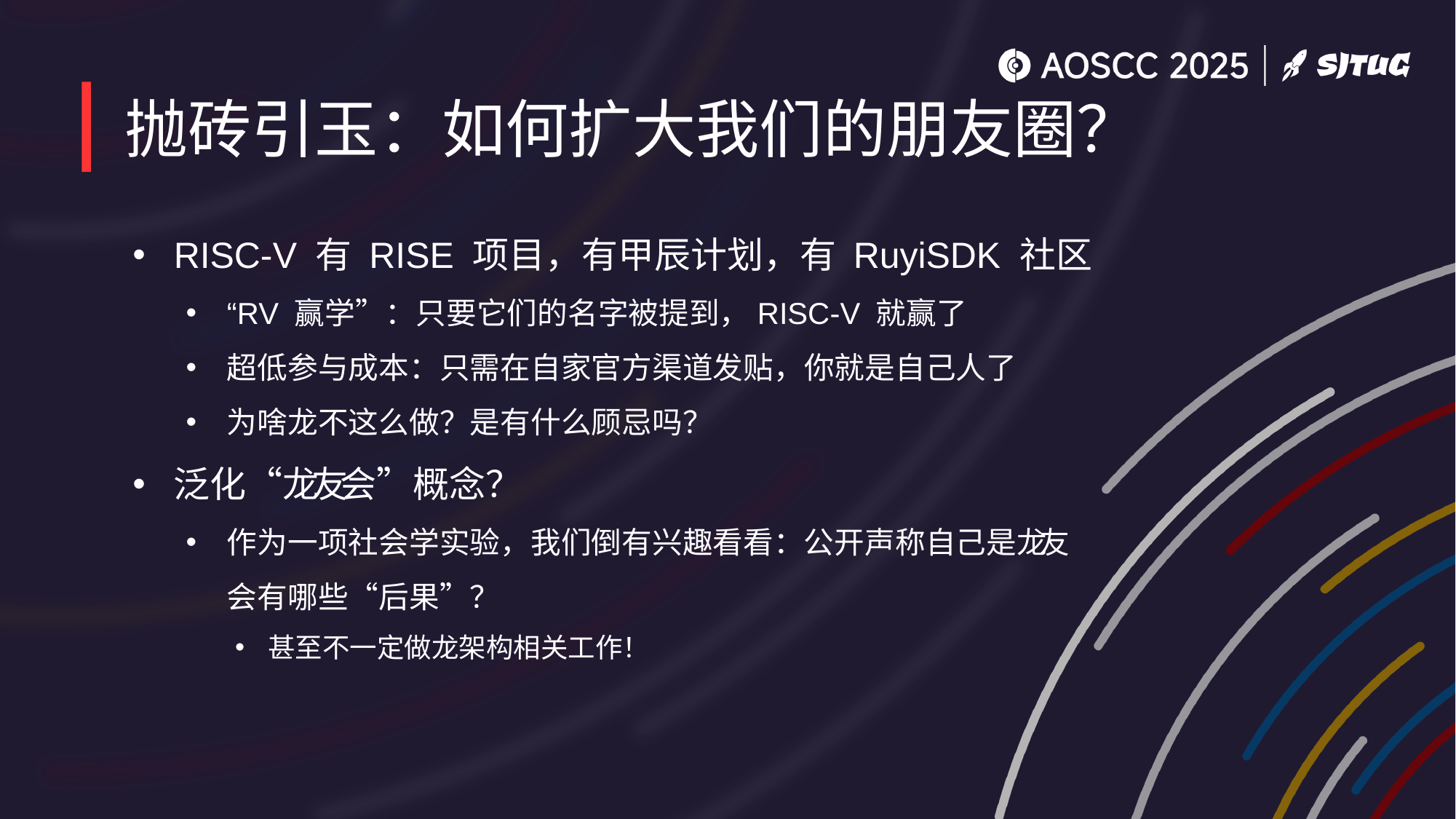

# 抛砖引玉：如何扩大我们的朋友圈？
RISC-V 有 RISE 项目，有甲辰计划，有 RuyiSDK 社区
“RV 赢学”：只要它们的名字被提到，RISC-V 就赢了
超低参与成本：只需在自家官方渠道发贴，你就是自己人了
为啥龙不这么做？是有什么顾忌吗？
泛化“龙友会”概念？
作为一项社会学实验，我们倒有兴趣看看：公开声称自己是龙友
会有哪些“后果”？
甚至不一定做龙架构相关工作！